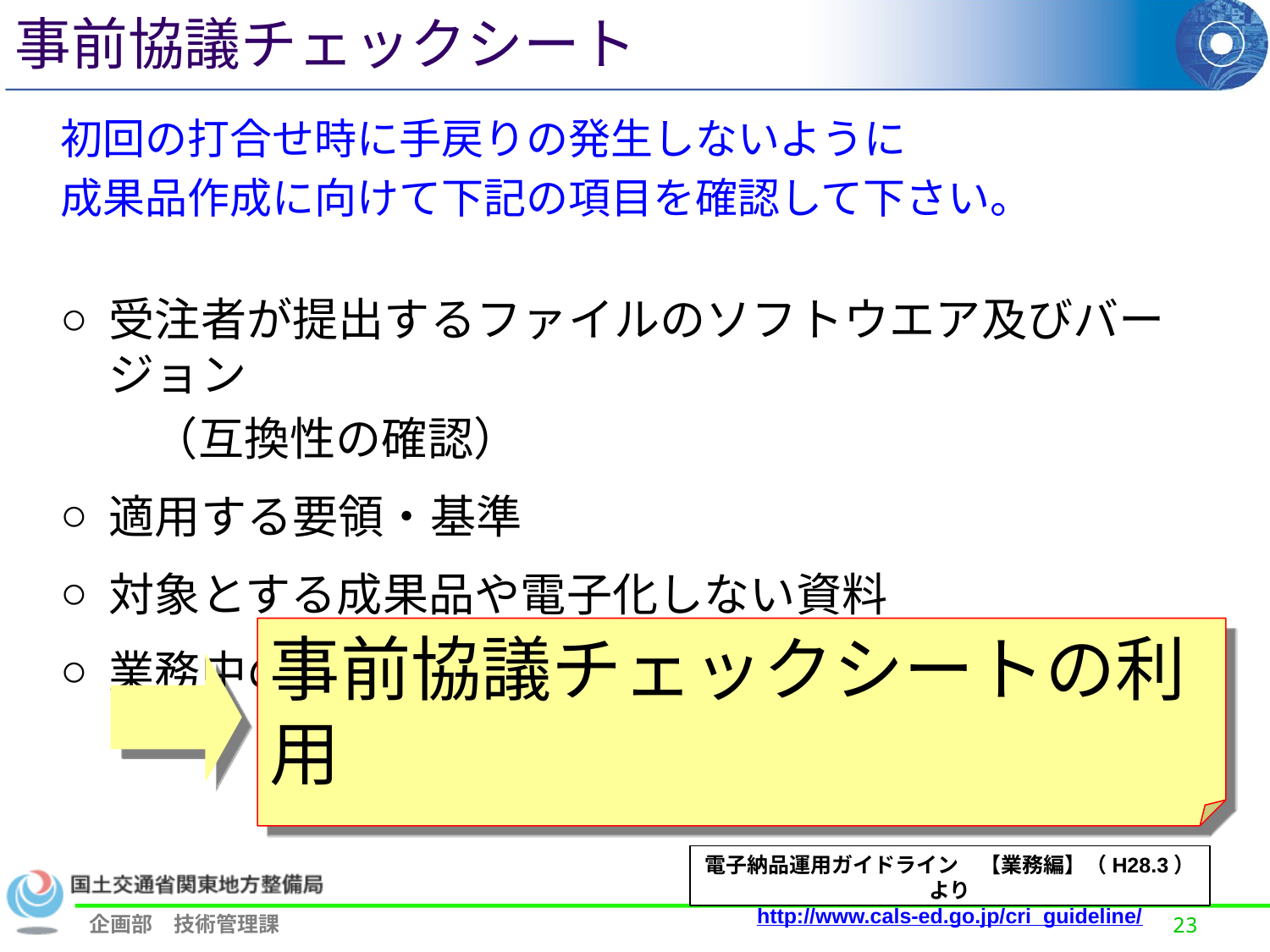

事前協議チェックシート
初回の打合せ時に手戻りの発生しないように
成果品作成に向けて下記の項目を確認して下さい。

受注者が提出するファイルのソフトウエア及びバージョン
　　（互換性の確認）
適用する要領・基準
対象とする成果品や電子化しない資料
業務中の電子データの交換・共有方法

事前協議チェックシートの利用
電子納品運用ガイドライン　【業務編】（H28.3）より
http://www.cals-ed.go.jp/cri_guideline/